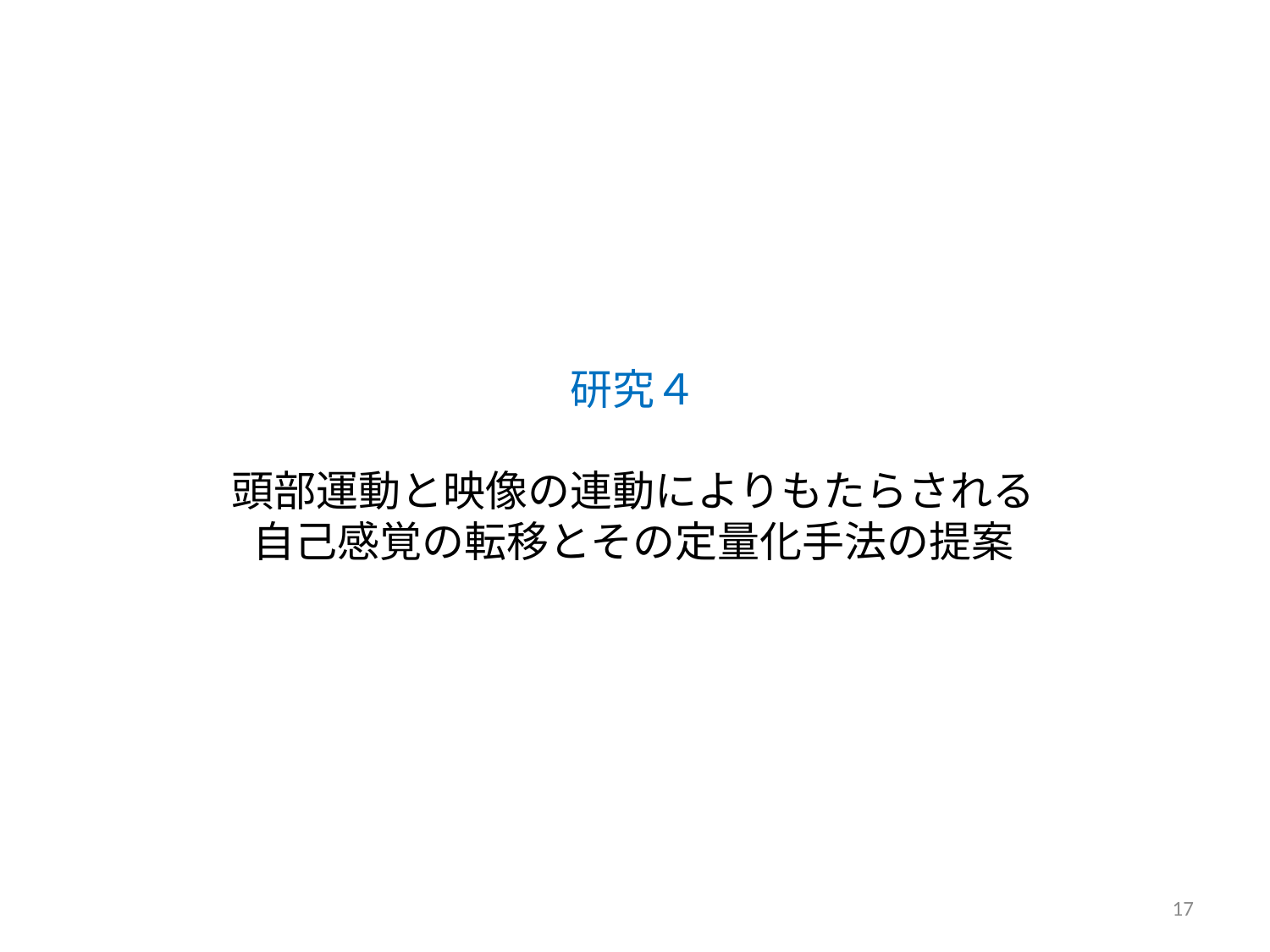

研究４

頭部運動と映像の連動によりもたらされる
自己感覚の転移とその定量化手法の提案
17